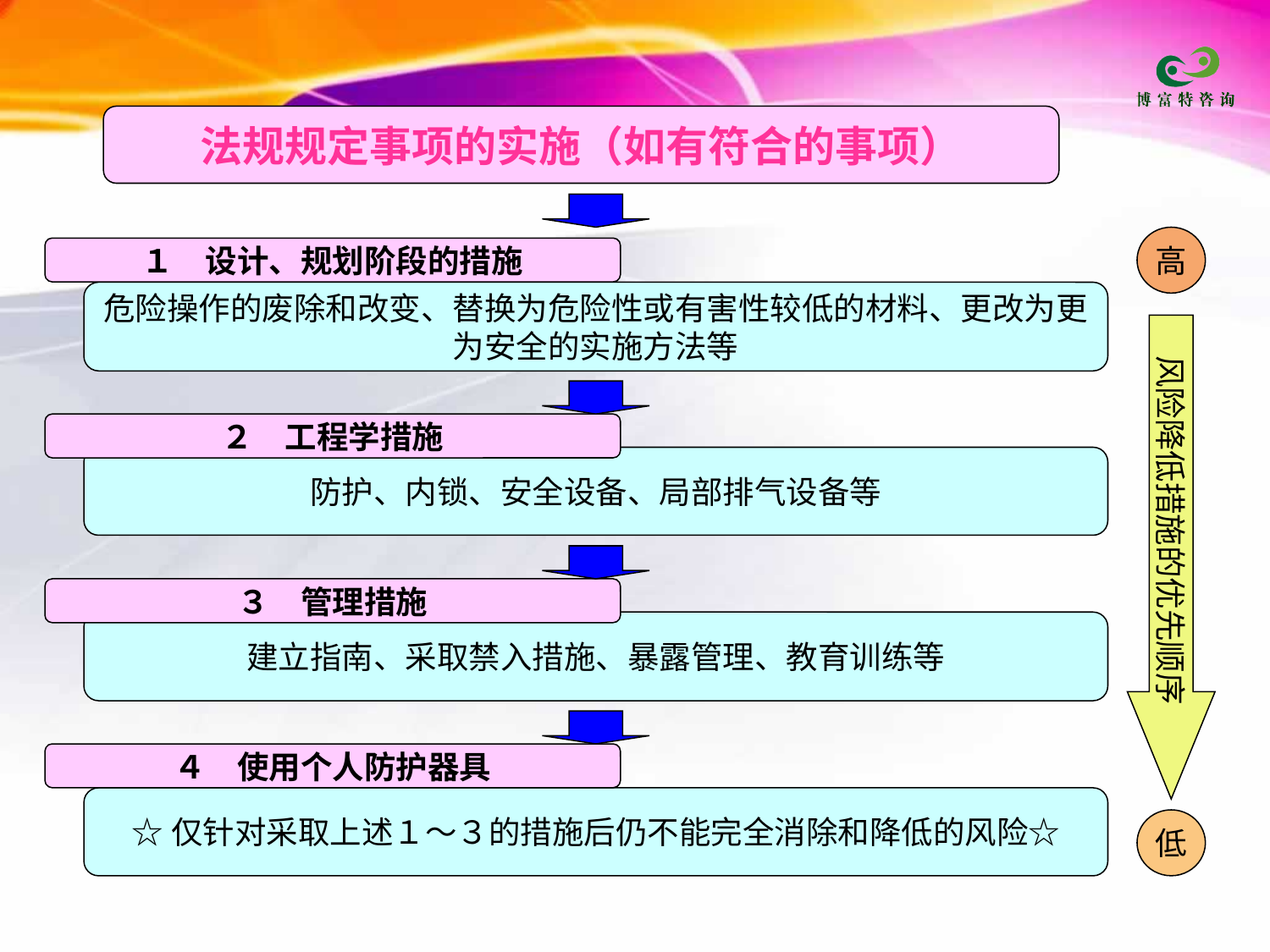

法规规定事项的实施（如有符合的事项）

高
１　设计、规划阶段的措施
危险操作的废除和改变、替换为危险性或有害性较低的材料、更改为更为安全的实施方法等
风险降低措施的优先顺序

２　工程学措施
防护、内锁、安全设备、局部排气设备等

３　管理措施
建立指南、采取禁入措施、暴露管理、教育训练等

４　使用个人防护器具
☆仅针对采取上述１～３的措施后仍不能完全消除和降低的风险☆
低